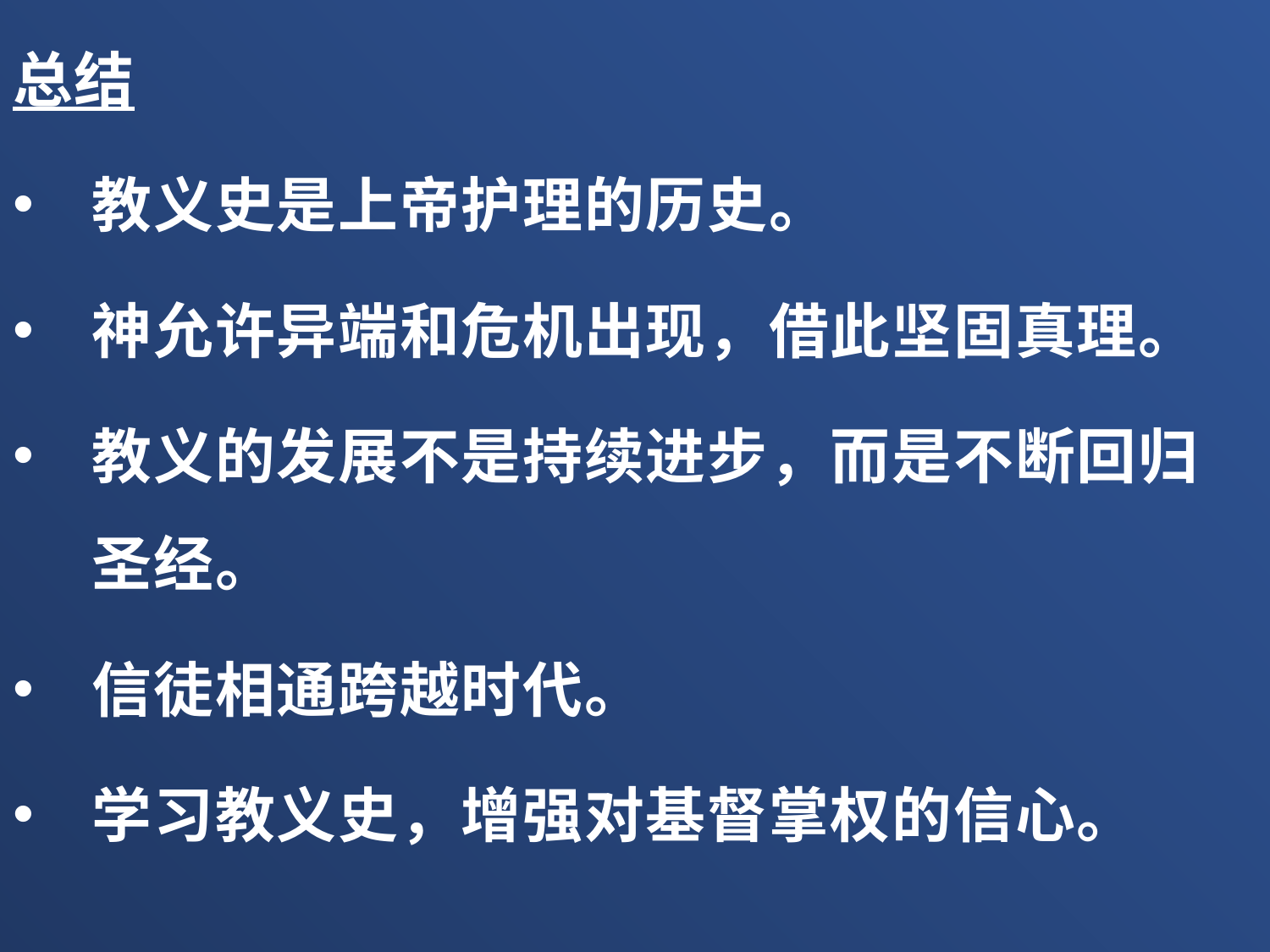

总结
教义史是上帝护理的历史。
神允许异端和危机出现，借此坚固真理。
教义的发展不是持续进步，而是不断回归圣经。
信徒相通跨越时代。
学习教义史，增强对基督掌权的信心。